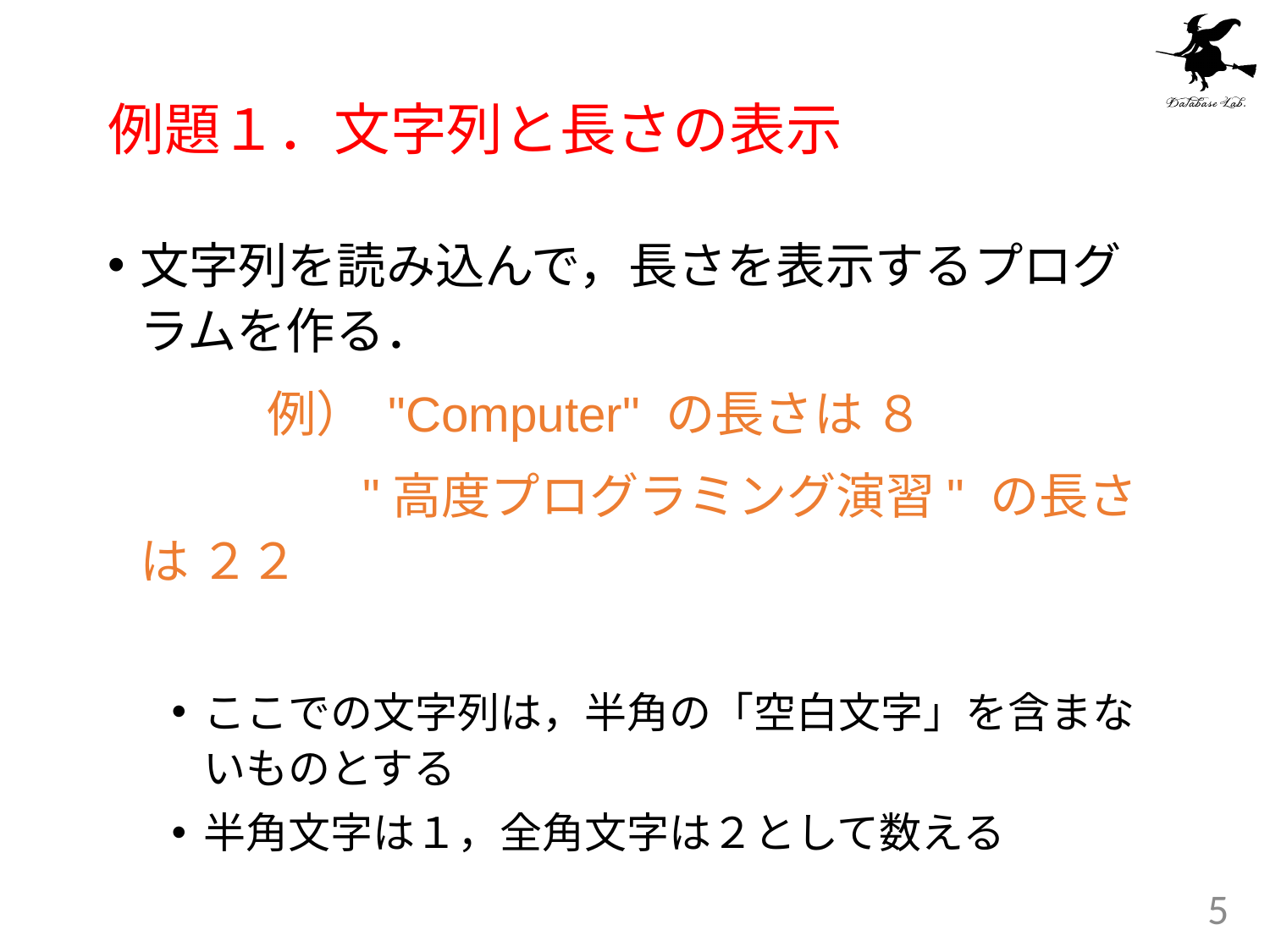

# 例題１．文字列と長さの表示
文字列を読み込んで，長さを表示するプログラムを作る．
		例） "Computer" の長さは ８
		       "高度プログラミング演習" の長さは ２２

ここでの文字列は，半角の「空白文字」を含まないものとする
半角文字は１，全角文字は２として数える
5